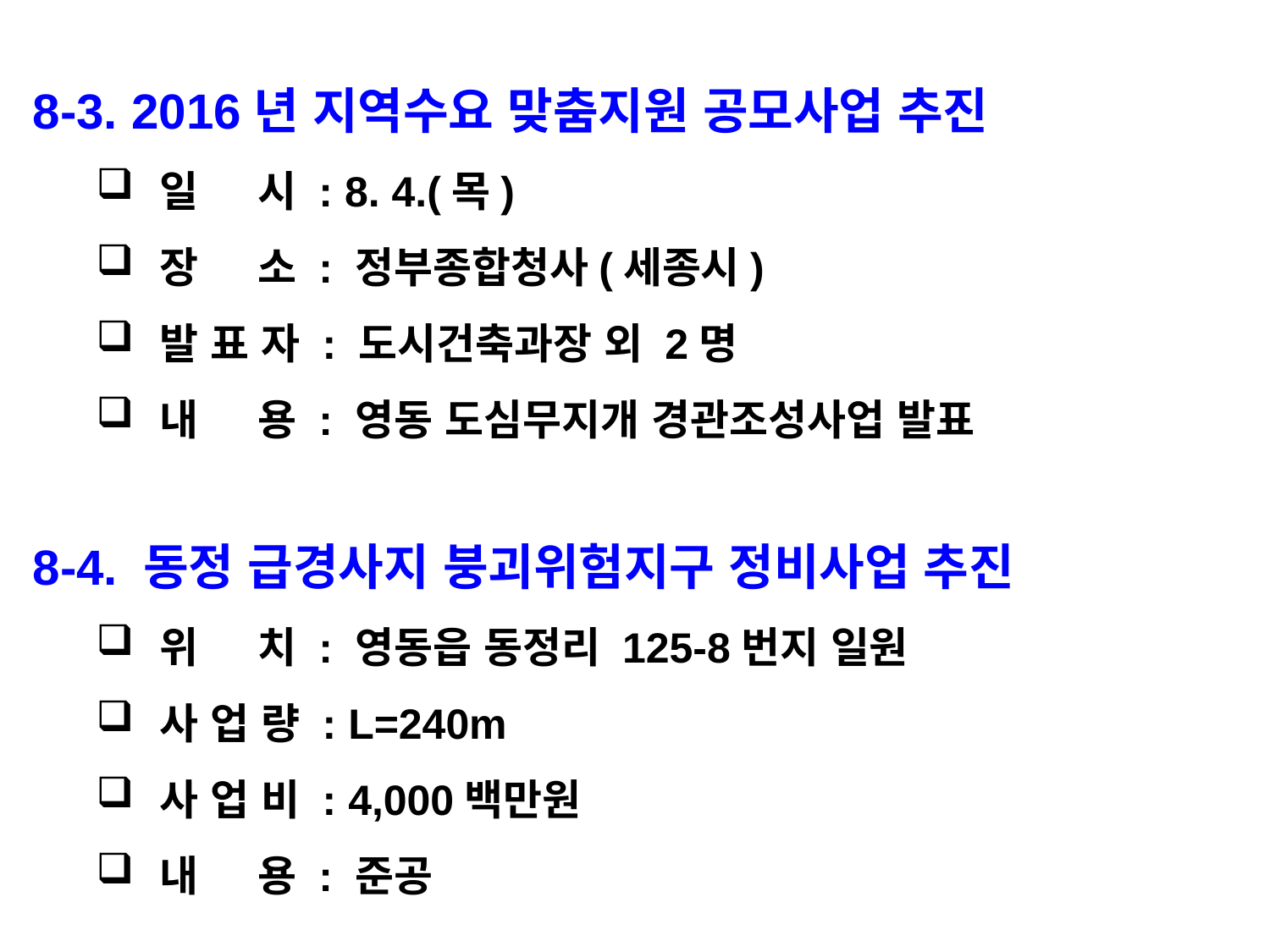

8-3. 2016년 지역수요 맞춤지원 공모사업 추진
일     시 : 8. 4.(목)
장     소 : 정부종합청사(세종시)
발 표 자 : 도시건축과장 외 2명
내     용 : 영동 도심무지개 경관조성사업 발표
8-4. 동정 급경사지 붕괴위험지구 정비사업 추진
위     치 : 영동읍 동정리 125-8번지 일원
사 업 량 : L=240m
사 업 비 : 4,000백만원
내     용 : 준공